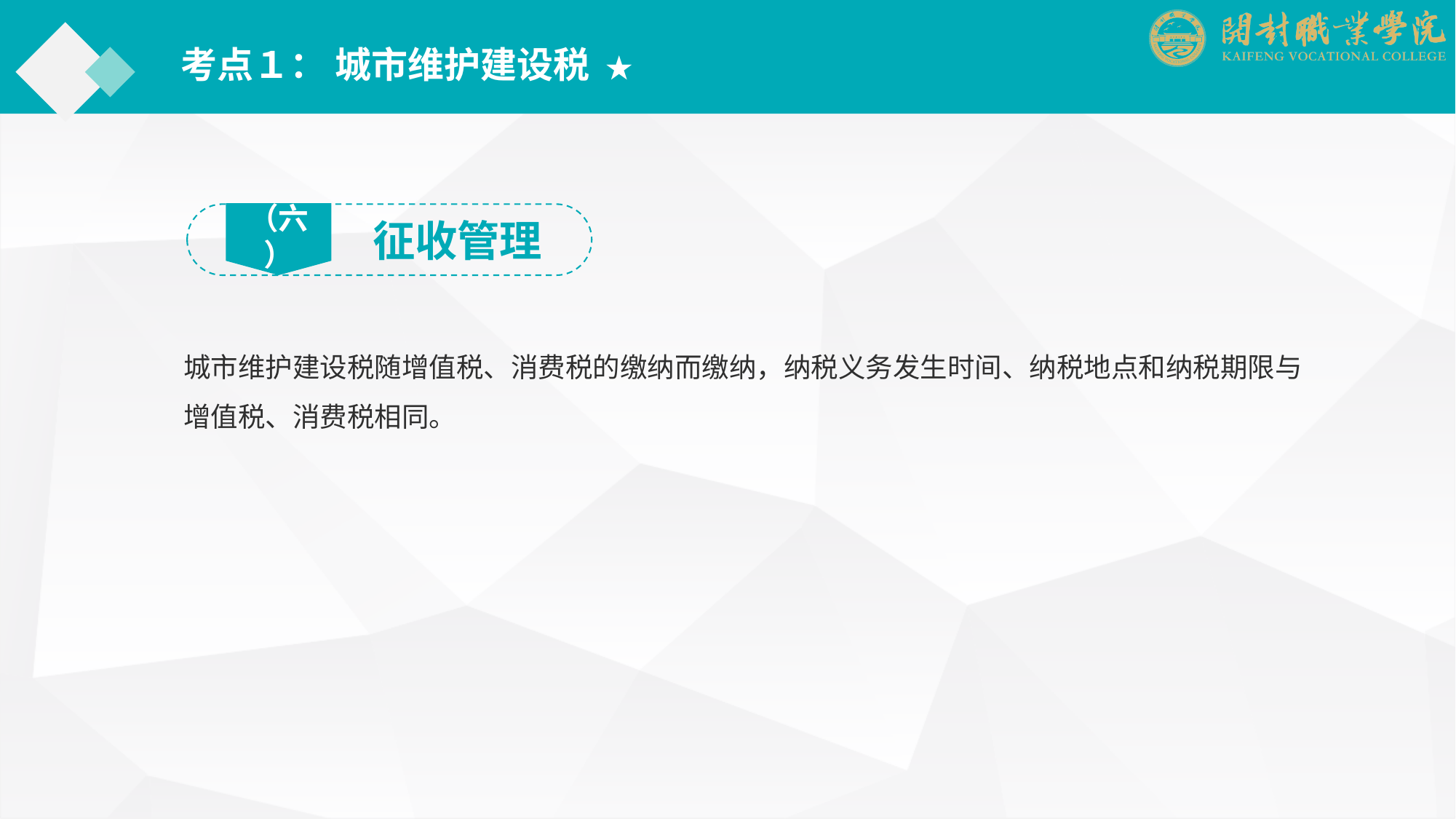

考点１： 城市维护建设税  ★
（六）

征收管理
城市维护建设税随增值税、消费税的缴纳而缴纳，纳税义务发生时间、纳税地点和纳税期限与增值税、消费税相同。